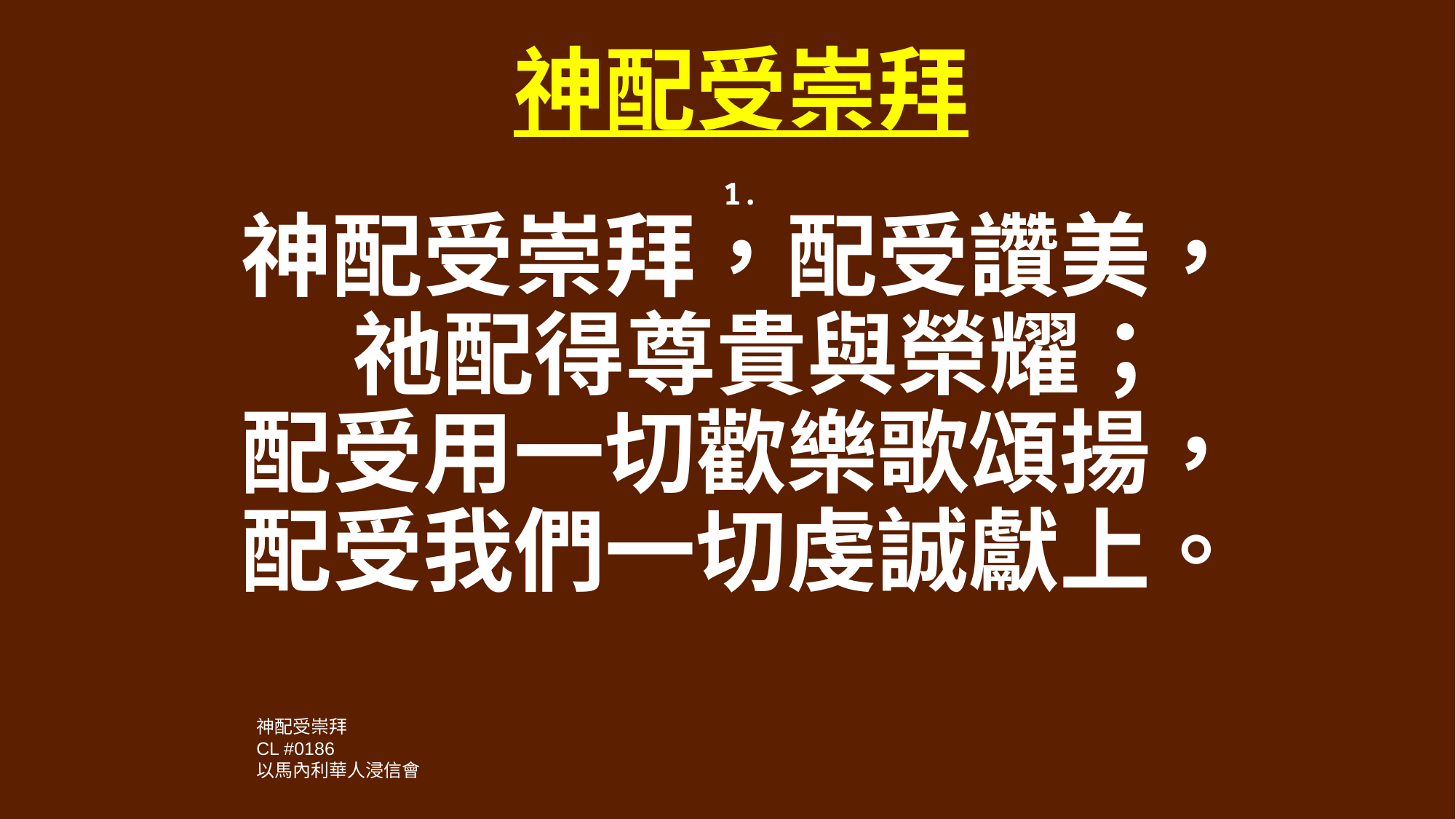

神配受崇拜
1.
神配受崇拜，配受讚美，
祂配得尊貴與榮耀；
配受用一切歡樂歌頌揚，
配受我們一切虔誠獻上。
神配受崇拜
CL #0186
以馬內利華人浸信會